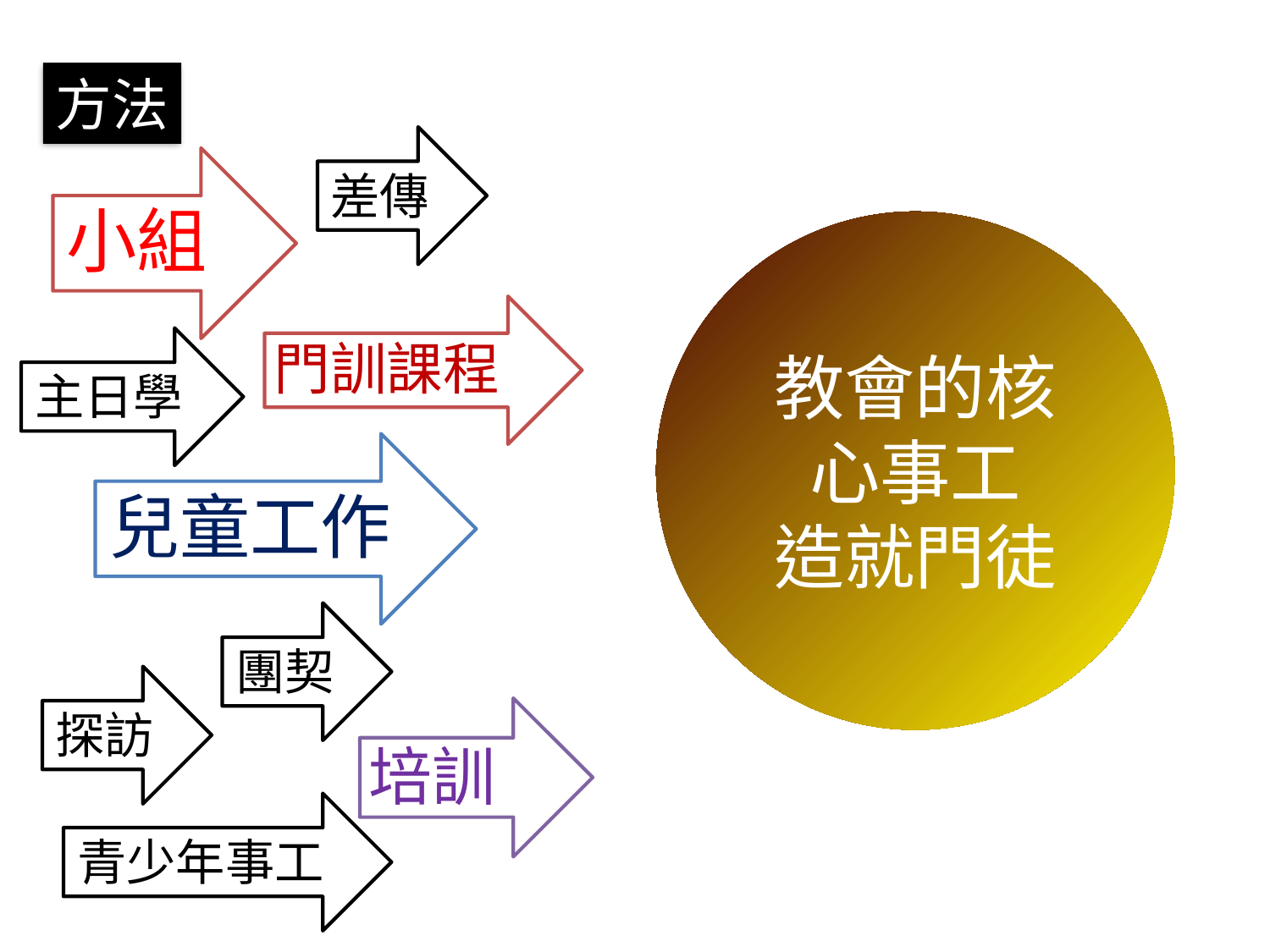

方法

小組
差傳

門訓課程

主日學

兒童工作

團契

探訪

培訓

青少年事工
教會的核心事工
造就門徒